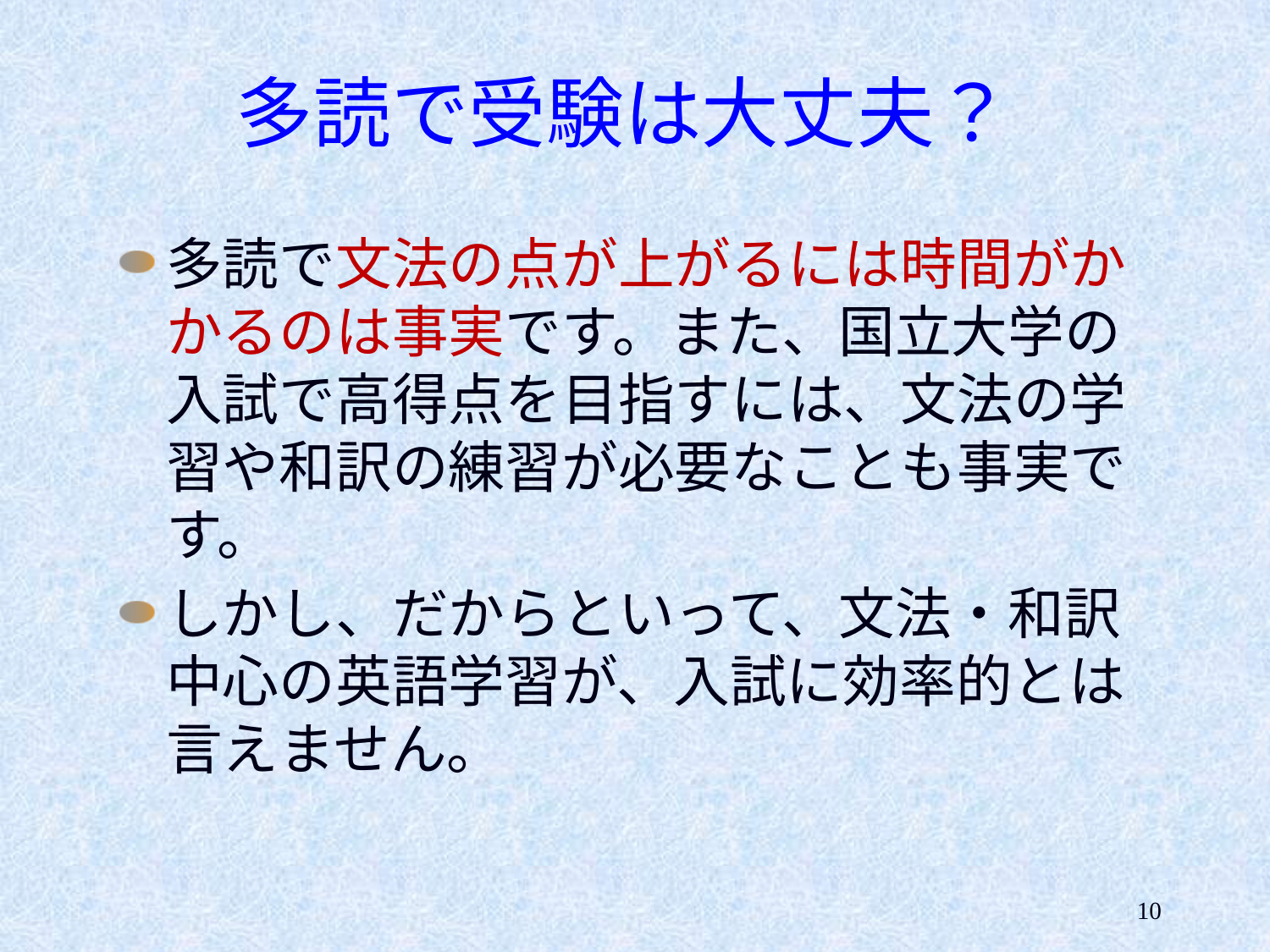

多読で受験は大丈夫？
多読で文法の点が上がるには時間がかかるのは事実です。また、国立大学の入試で高得点を目指すには、文法の学習や和訳の練習が必要なことも事実です。
しかし、だからといって、文法・和訳中心の英語学習が、入試に効率的とは言えません。
10